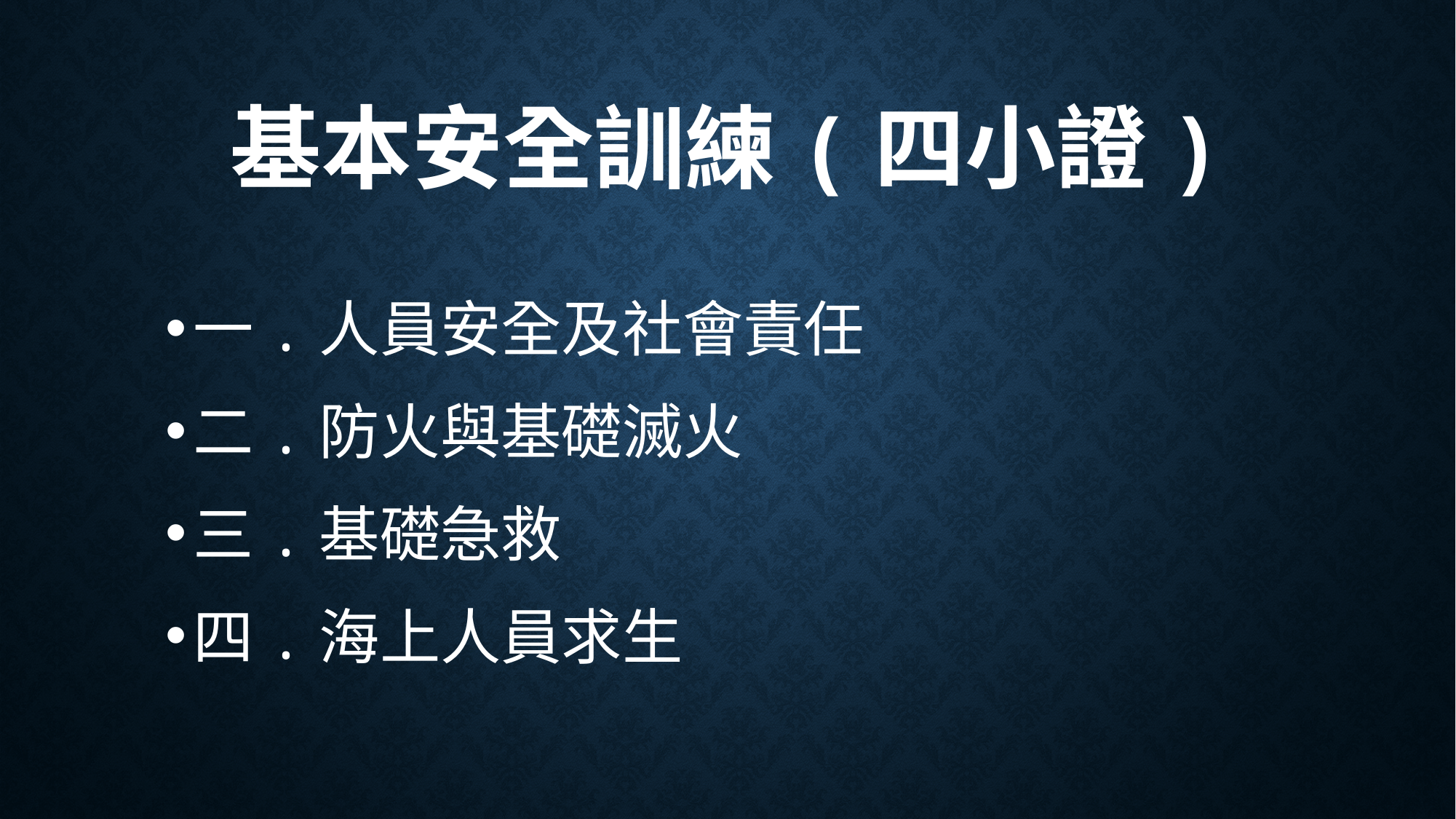

# 基本安全訓練(四小證)
一.人員安全及社會責任
二.防火與基礎滅火
三.基礎急救
四.海上人員求生